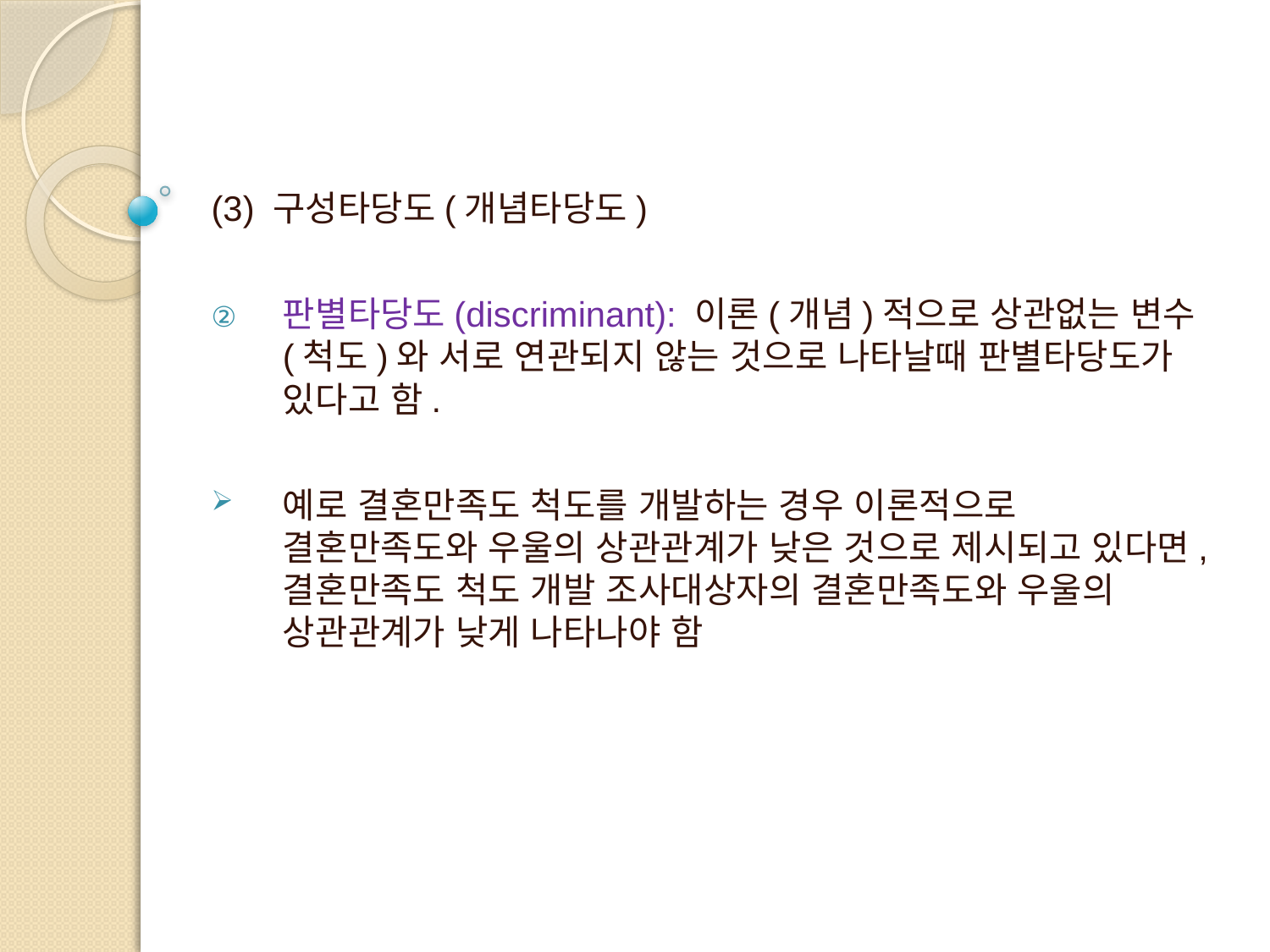

(3) 구성타당도(개념타당도)

판별타당도(discriminant): 이론(개념)적으로 상관없는 변수(척도)와 서로 연관되지 않는 것으로 나타날때 판별타당도가 있다고 함.

예로 결혼만족도 척도를 개발하는 경우 이론적으로 결혼만족도와 우울의 상관관계가 낮은 것으로 제시되고 있다면, 결혼만족도 척도 개발 조사대상자의 결혼만족도와 우울의 상관관계가 낮게 나타나야 함